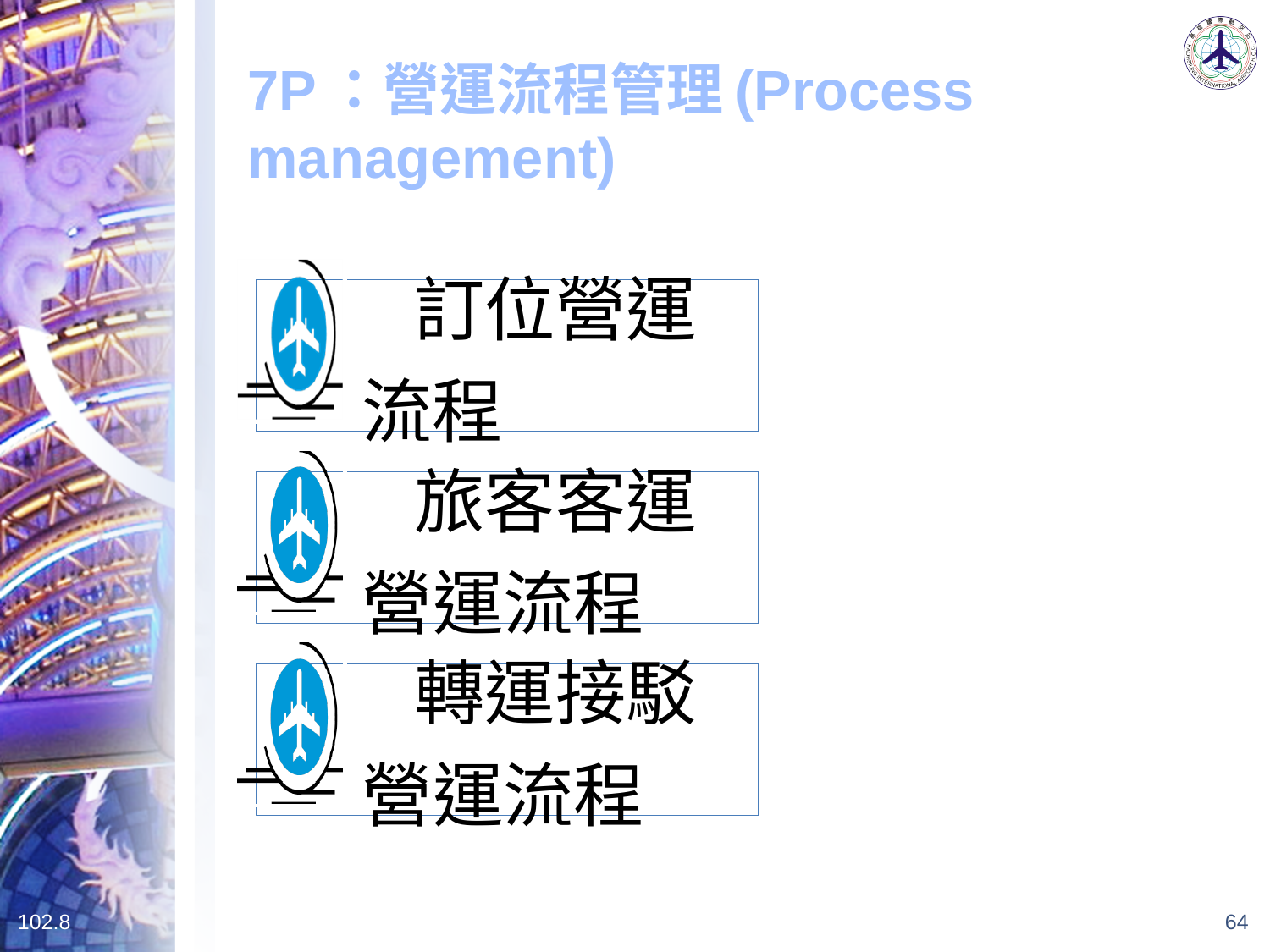

# 7P：營運流程管理(Process management)
  旅客客運營運流程
  轉運接駁營運流程
  訂位營運流程
102.8
64